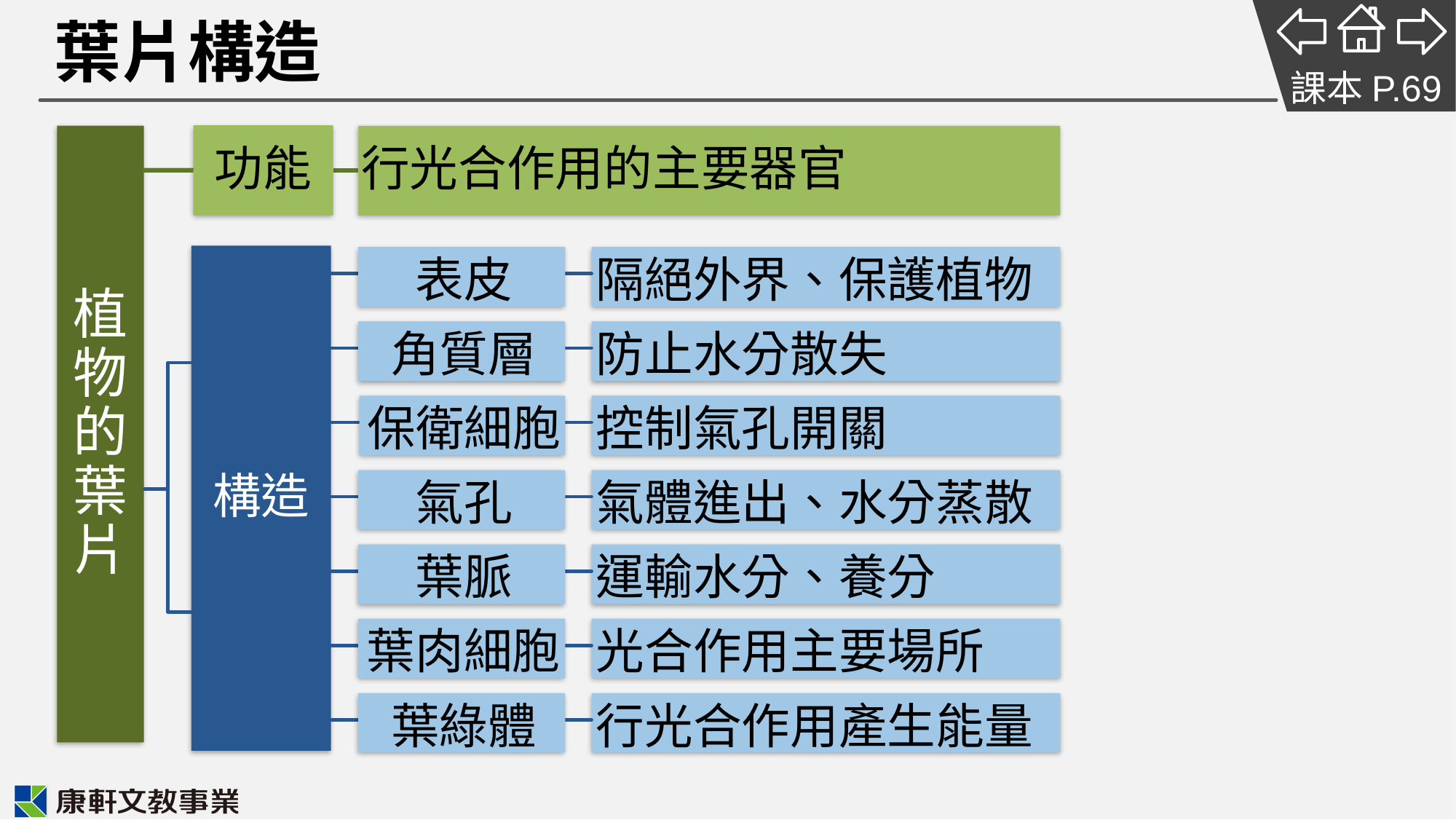

# 葉片構造
課本P.69
功能
植
物
的
葉
片
行光合作用的主要器官
構造
表皮
隔絕外界、保護植物
角質層
防止水分散失

保衛細胞
控制氣孔開關
氣孔
氣體進出、水分蒸散
葉脈
運輸水分、養分
葉肉細胞
光合作用主要場所
葉綠體
行光合作用產生能量